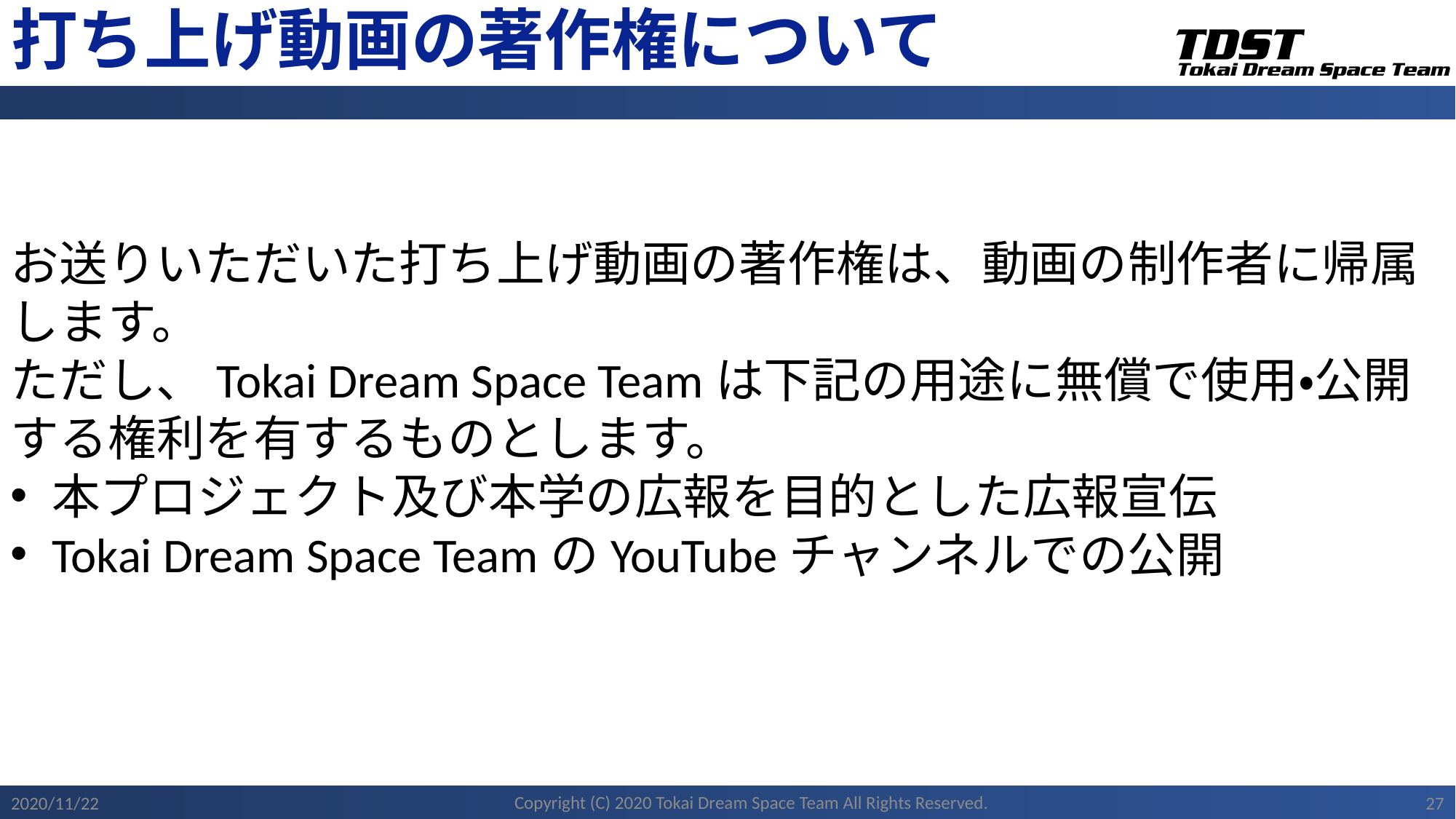

# 打ち上げ動画の著作権について
お送りいただいた打ち上げ動画の著作権は、動画の制作者に帰属します。
ただし、Tokai Dream Space Teamは下記の用途に無償で使用・公開する権利を有するものとします。
本プロジェクト及び本学の広報を目的とした広報宣伝
Tokai Dream Space TeamのYouTubeチャンネルでの公開
Copyright (C) 2020 Tokai Dream Space Team All Rights Reserved.
2020/11/22
27